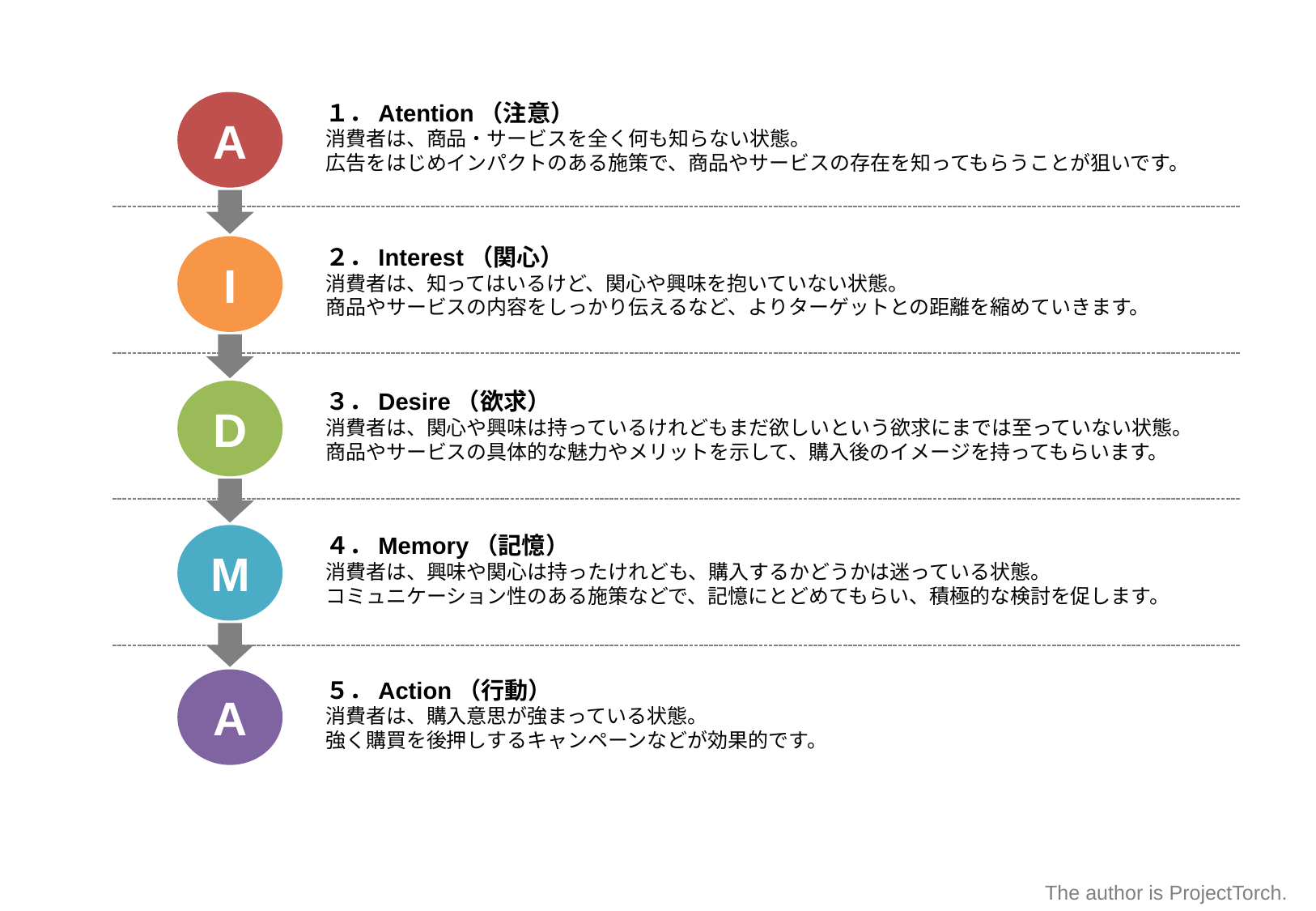

A
１．Atention（注意）
消費者は、商品・サービスを全く何も知らない状態。
広告をはじめインパクトのある施策で、商品やサービスの存在を知ってもらうことが狙いです。

I
２．Interest（関心）
消費者は、知ってはいるけど、関心や興味を抱いていない状態。
商品やサービスの内容をしっかり伝えるなど、よりターゲットとの距離を縮めていきます。

D
３．Desire（欲求）
消費者は、関心や興味は持っているけれどもまだ欲しいという欲求にまでは至っていない状態。
商品やサービスの具体的な魅力やメリットを示して、購入後のイメージを持ってもらいます。

M
４．Memory（記憶）
消費者は、興味や関心は持ったけれども、購入するかどうかは迷っている状態。
コミュニケーション性のある施策などで、記憶にとどめてもらい、積極的な検討を促します。

A
５．Action（行動）
消費者は、購入意思が強まっている状態。
強く購買を後押しするキャンペーンなどが効果的です。